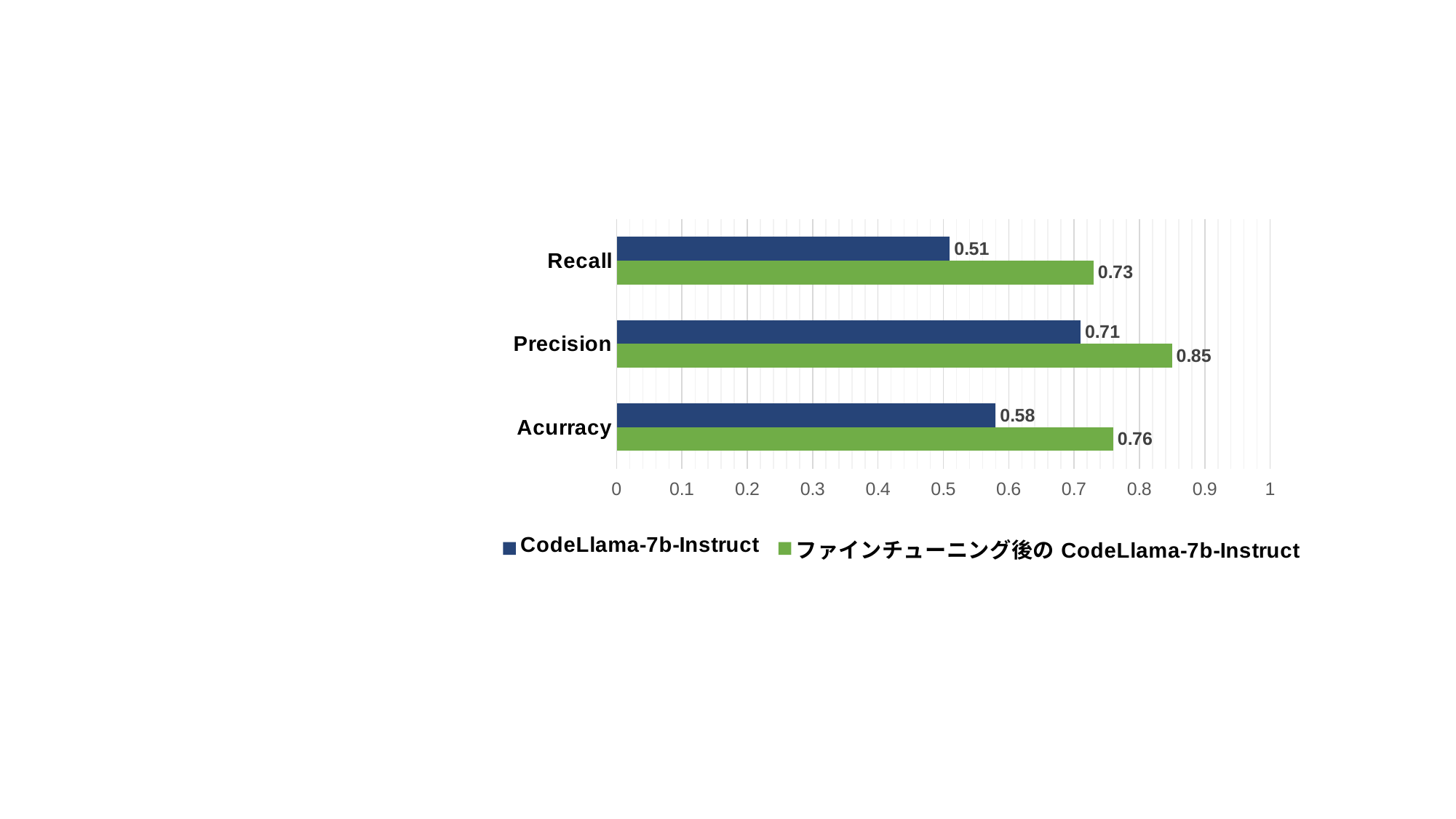

### Chart

| Category | ファインチューニング後のCodeLlama-7b-Instruct | CodeLlama-7b-Instruct |
|---|---|---|
| Acurracy | 0.76 | 0.58 |
| Precision | 0.85 | 0.71 |
| Recall | 0.73 | 0.51 |